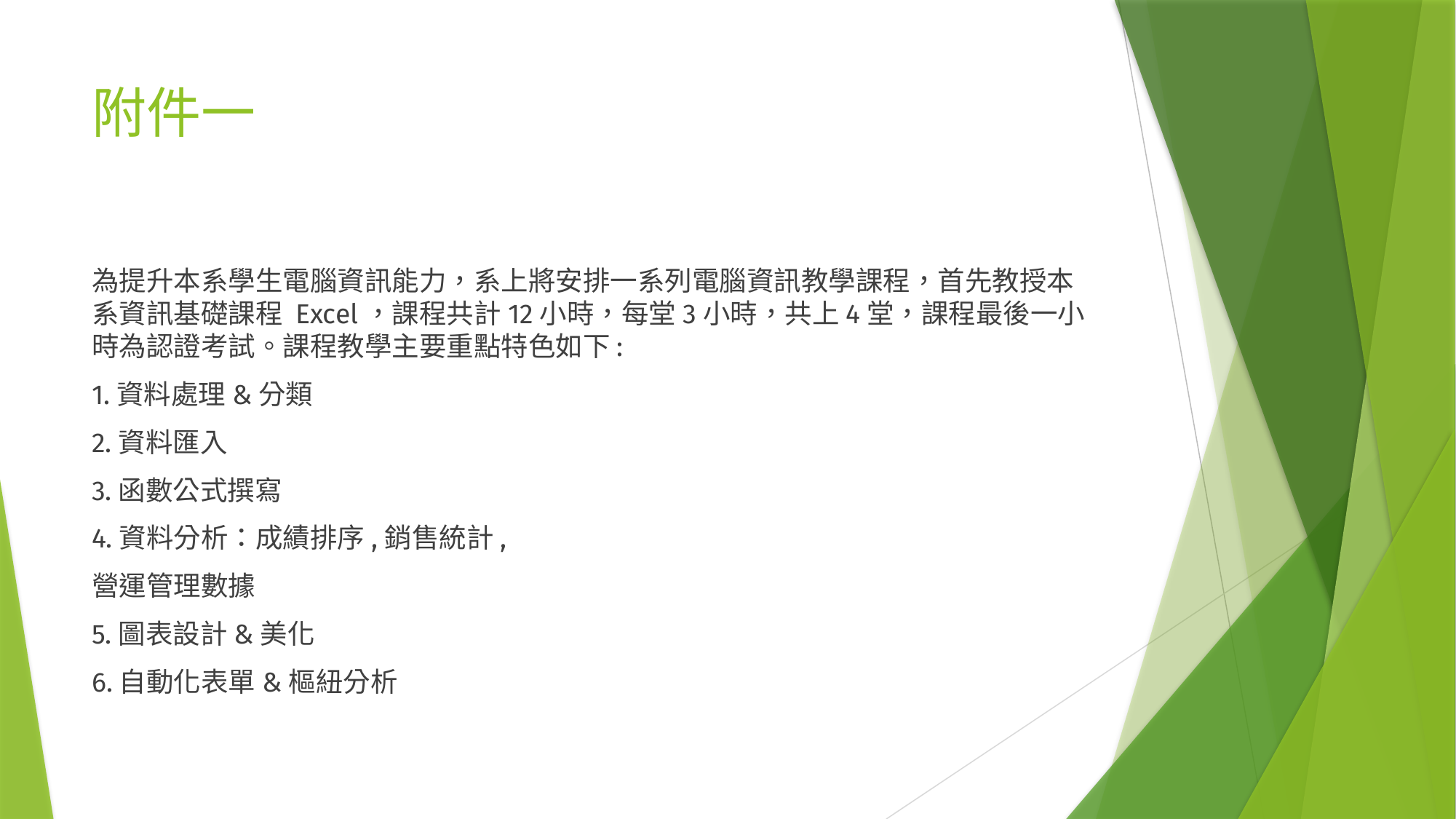

# 附件一
為提升本系學生電腦資訊能力，系上將安排一系列電腦資訊教學課程，首先教授本系資訊基礎課程 Excel，課程共計12小時，每堂3小時，共上4堂，課程最後一小時為認證考試。課程教學主要重點特色如下:
1.資料處理&分類
2.資料匯入
3.函數公式撰寫
4.資料分析：成績排序,銷售統計,
營運管理數據
5.圖表設計&美化
6.自動化表單&樞紐分析